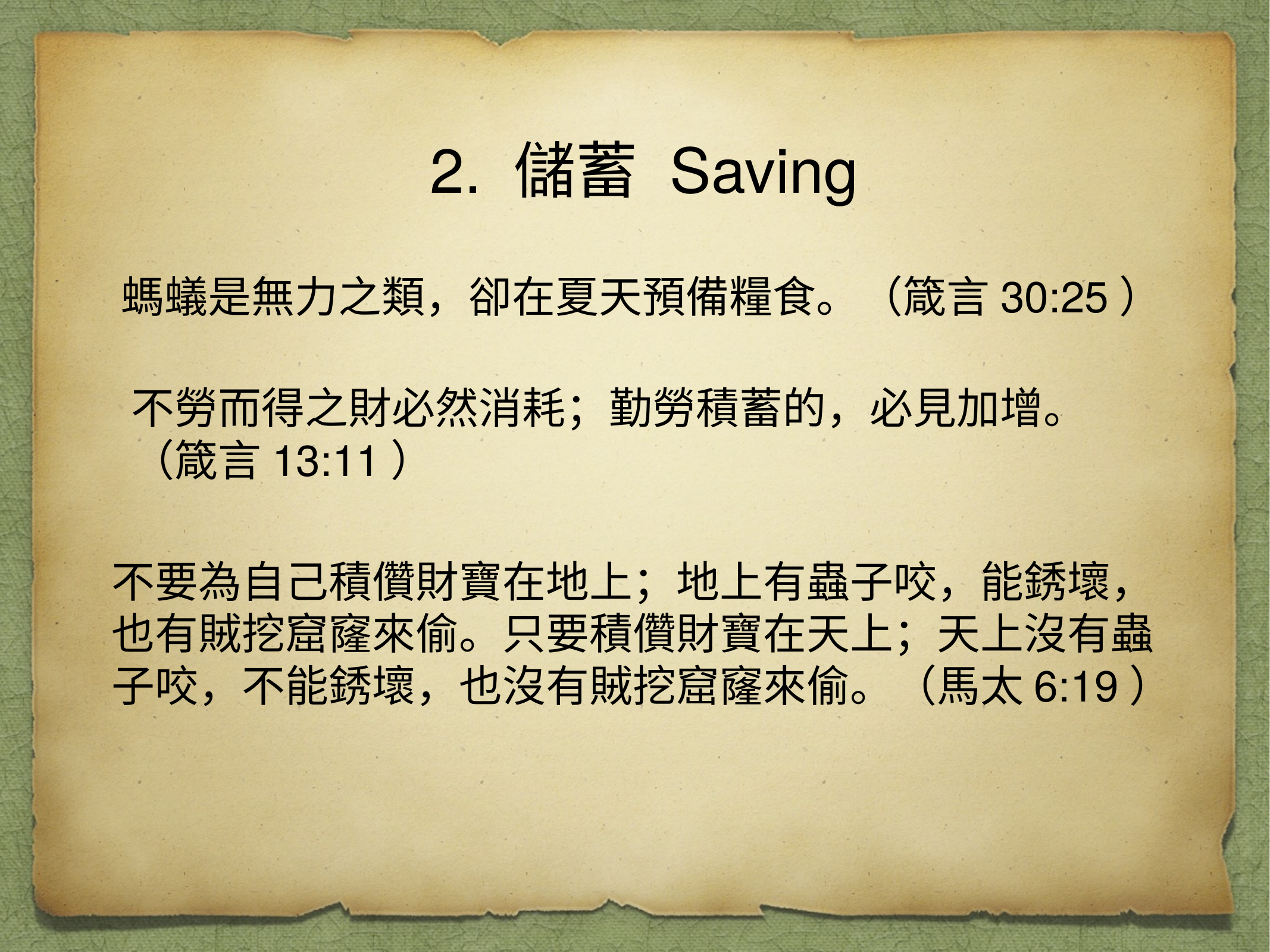

2. 儲蓄 Saving
螞蟻是無力之類，卻在夏天預備糧食。（箴言30:25）
不勞而得之財必然消耗；勤勞積蓄的，必見加增。（箴言13:11）
不要為自己積儹財寶在地上；地上有蟲子咬，能銹壞，也有賊挖窟窿來偷。只要積儹財寶在天上；天上沒有蟲子咬，不能銹壞，也沒有賊挖窟窿來偷。（馬太6:19）